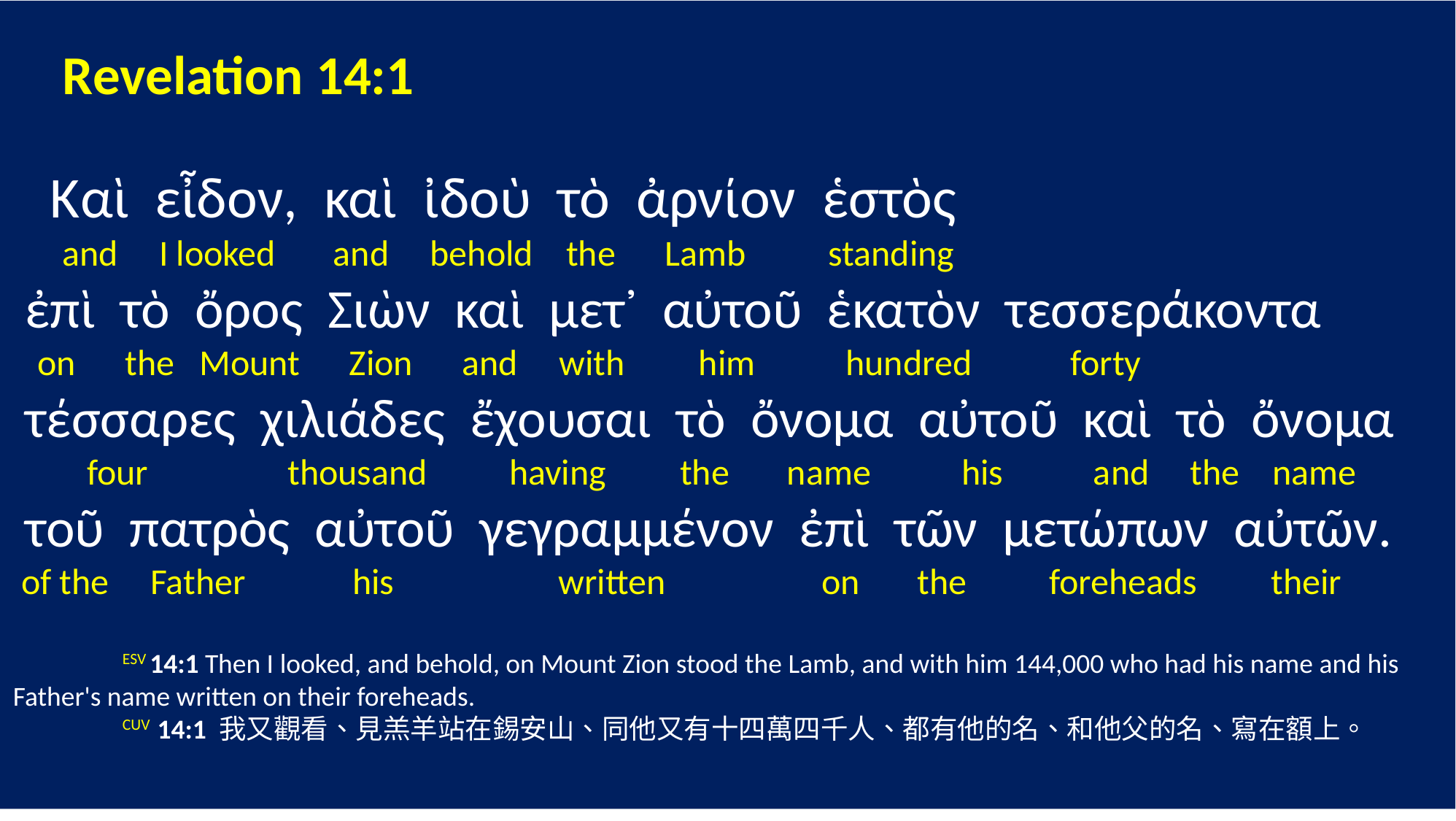

Revelation 14:1

   Καὶ  εἶδον,  καὶ  ἰδοὺ  τὸ  ἀρνίον  ἑστὸς
      and     I looked       and     behold    the      Lamb          standing
 ἐπὶ  τὸ  ὄρος  Σιὼν  καὶ  μετ᾽  αὐτοῦ  ἑκατὸν  τεσσεράκοντα
   on      the   Mount      Zion      and     with         him           hundred            forty
 τέσσαρες  χιλιάδες  ἔχουσαι  τὸ  ὄνομα  αὐτοῦ  καὶ  τὸ  ὄνομα
         four                 thousand          having         the       name           his           and     the    name
 τοῦ  πατρὸς  αὐτοῦ  γεγραμμένον  ἐπὶ  τῶν  μετώπων  αὐτῶν.
 of the     Father             his                    written                   on       the          foreheads         their

	ESV 14:1 Then I looked, and behold, on Mount Zion stood the Lamb, and with him 144,000 who had his name and his Father's name written on their foreheads.
	CUV  14:1 我又觀看、見羔羊站在錫安山、同他又有十四萬四千人、都有他的名、和他父的名、寫在額上。